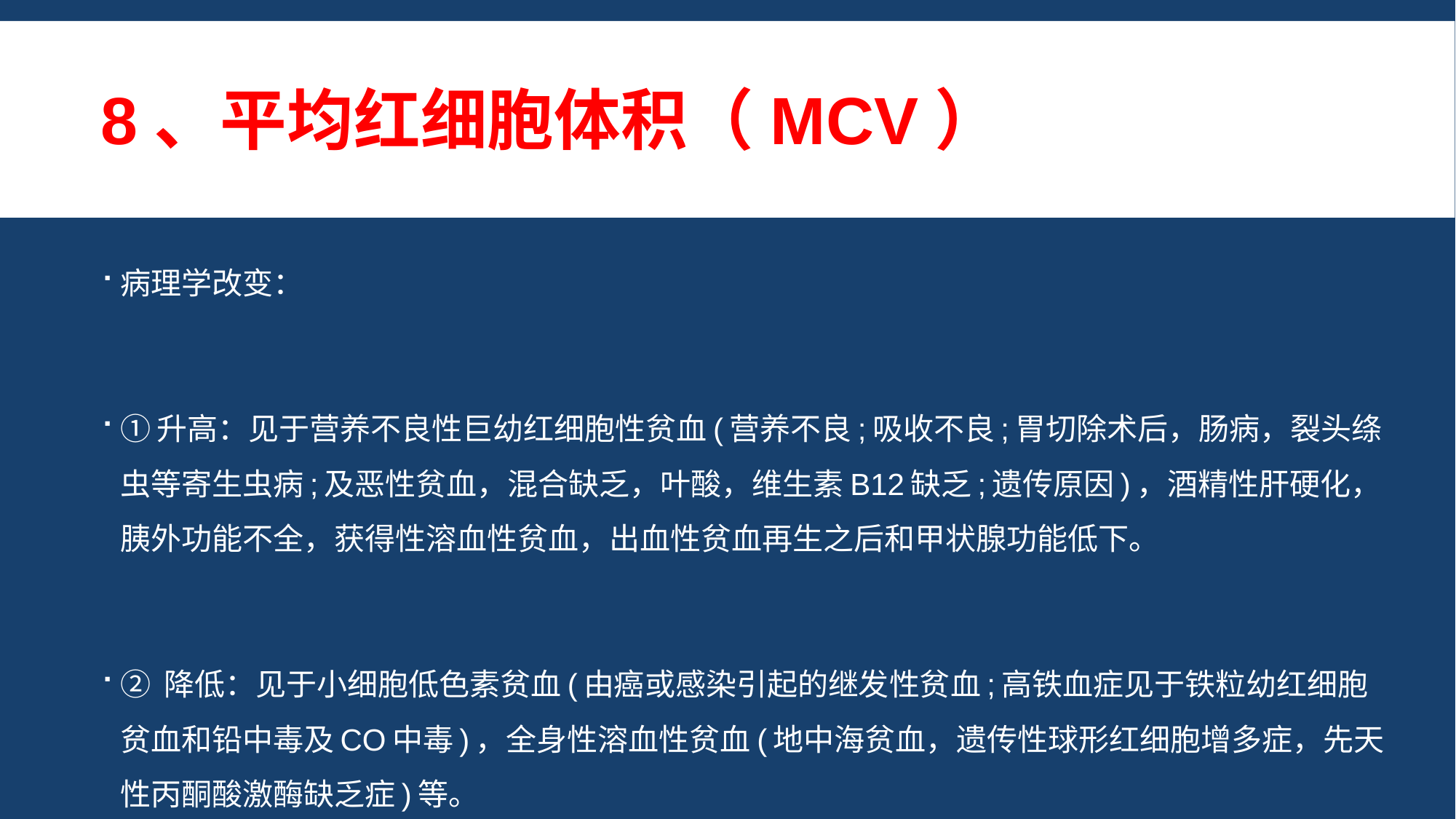

# 8、平均红细胞体积（MCV）
病理学改变：

①升高：见于营养不良性巨幼红细胞性贫血(营养不良;吸收不良;胃切除术后，肠病，裂头绦虫等寄生虫病;及恶性贫血，混合缺乏，叶酸，维生素B12缺乏;遗传原因)，酒精性肝硬化，胰外功能不全，获得性溶血性贫血，出血性贫血再生之后和甲状腺功能低下。

② 降低：见于小细胞低色素贫血(由癌或感染引起的继发性贫血;高铁血症见于铁粒幼红细胞贫血和铅中毒及CO中毒)，全身性溶血性贫血(地中海贫血，遗传性球形红细胞增多症，先天性丙酮酸激酶缺乏症)等。